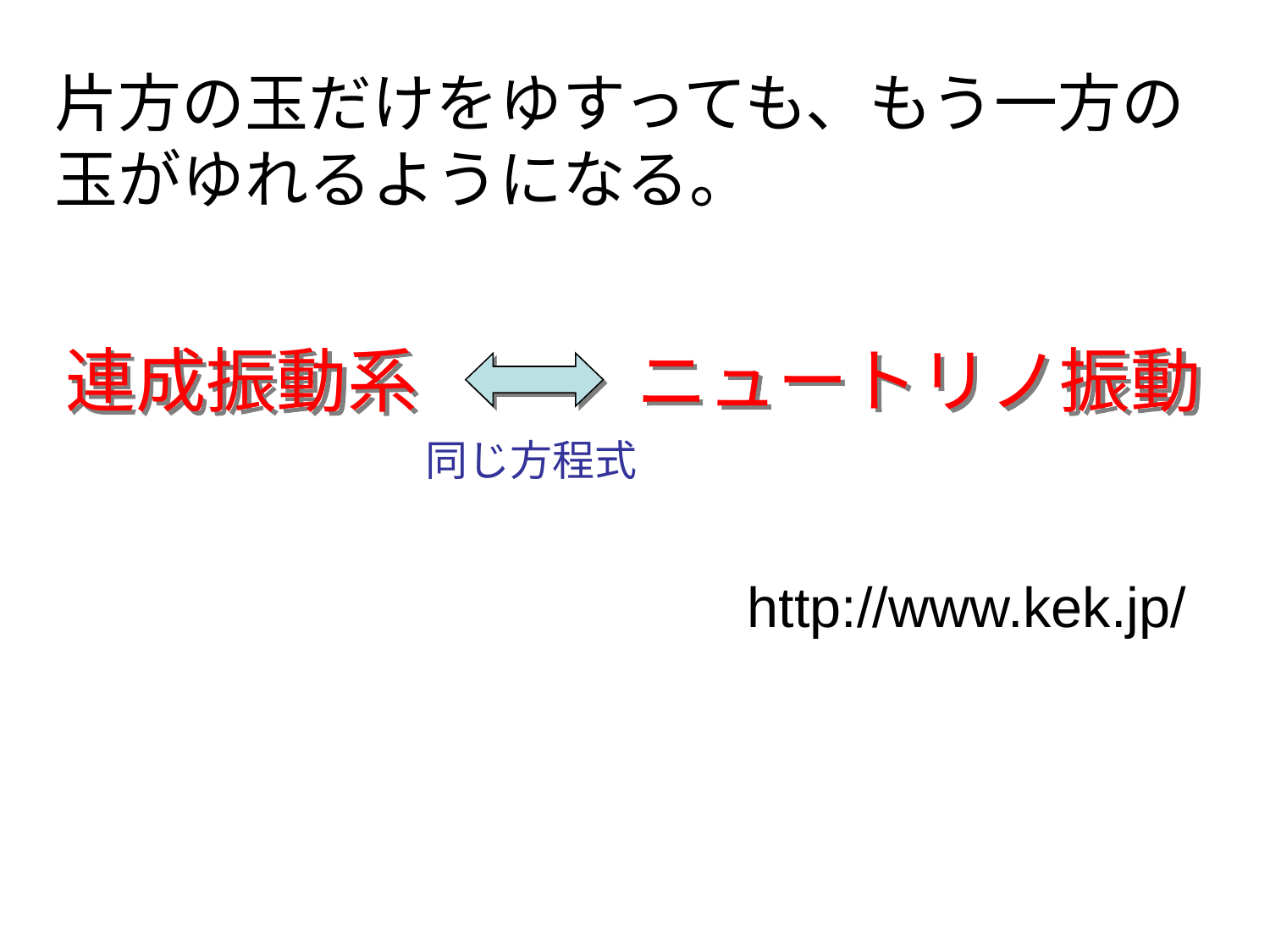

片方の玉だけをゆすっても、もう一方の玉がゆれるようになる。
連成振動系
ニュートリノ振動

同じ方程式
http://www.kek.jp/